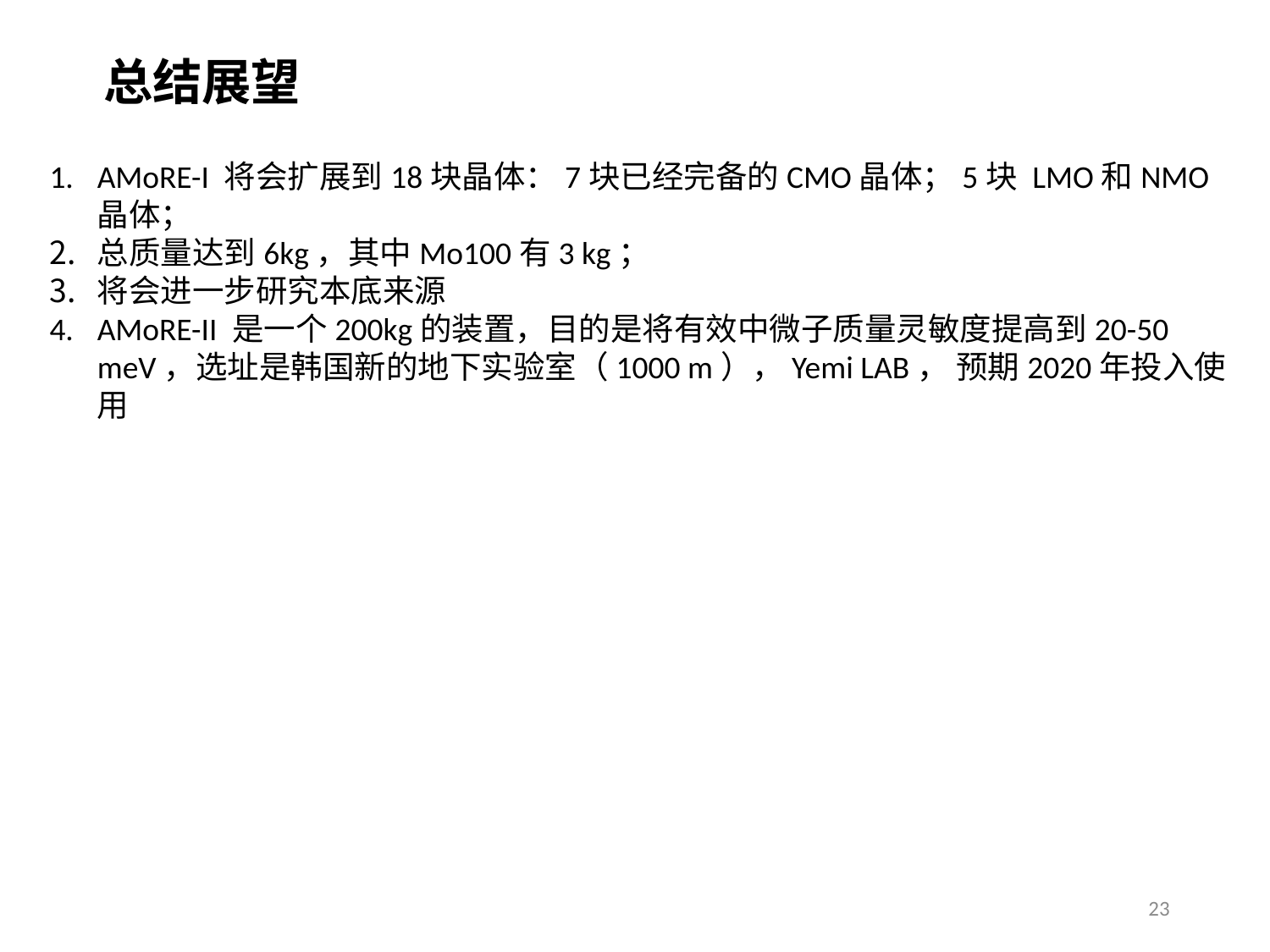

总结展望
AMoRE-I 将会扩展到18块晶体：7块已经完备的CMO晶体；5块 LMO和NMO晶体；
总质量达到6kg，其中Mo100有3 kg；
将会进一步研究本底来源
AMoRE-II 是一个200kg的装置，目的是将有效中微子质量灵敏度提高到20-50 meV，选址是韩国新的地下实验室（1000 m），Yemi LAB， 预期2020年投入使用

23